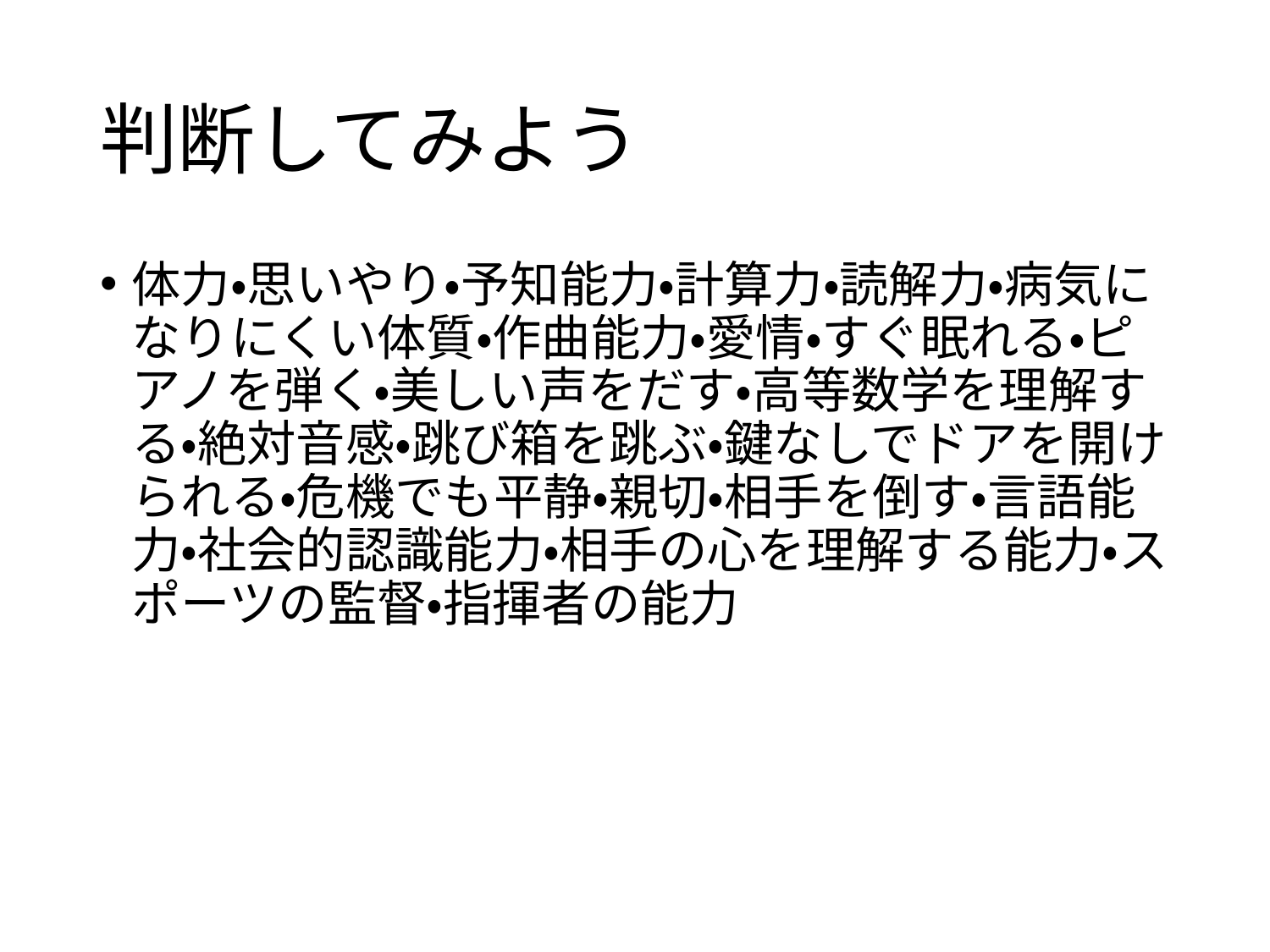

# 判断してみよう
体力・思いやり・予知能力・計算力・読解力・病気になりにくい体質・作曲能力・愛情・すぐ眠れる・ピアノを弾く・美しい声をだす・高等数学を理解する・絶対音感・跳び箱を跳ぶ・鍵なしでドアを開けられる・危機でも平静・親切・相手を倒す・言語能力・社会的認識能力・相手の心を理解する能力・スポーツの監督・指揮者の能力